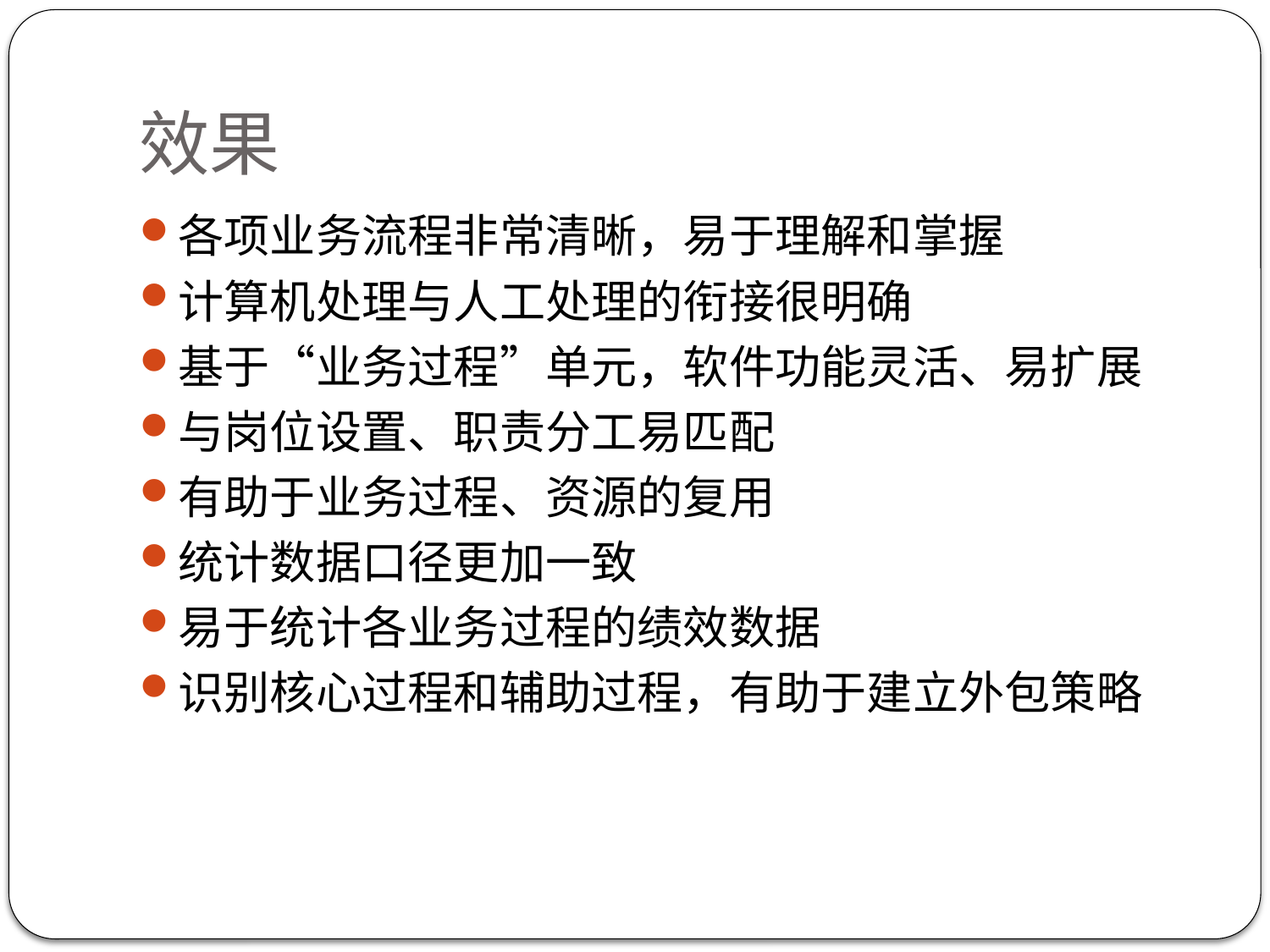

# 效果
各项业务流程非常清晰，易于理解和掌握
计算机处理与人工处理的衔接很明确
基于“业务过程”单元，软件功能灵活、易扩展
与岗位设置、职责分工易匹配
有助于业务过程、资源的复用
统计数据口径更加一致
易于统计各业务过程的绩效数据
识别核心过程和辅助过程，有助于建立外包策略